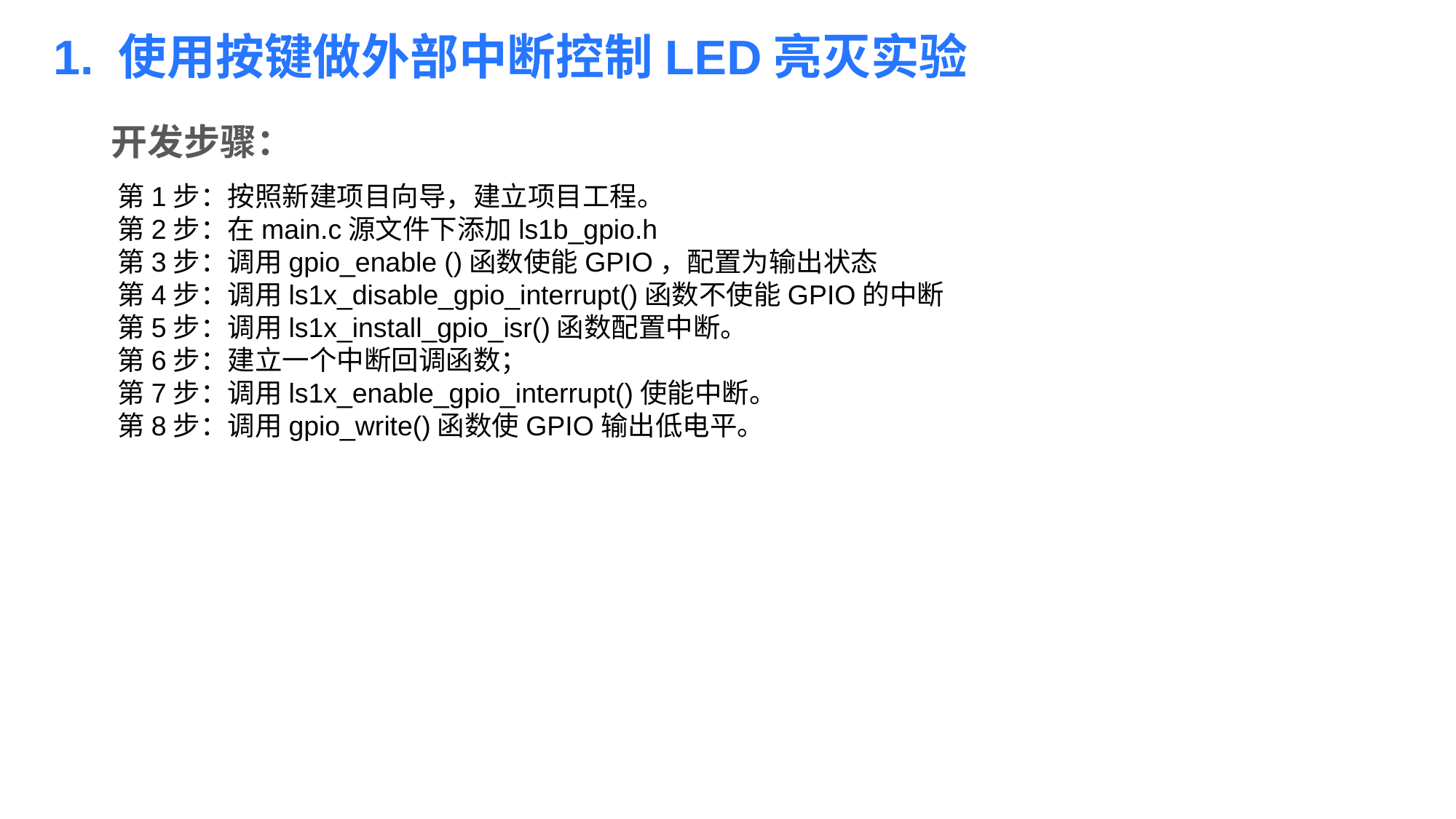

1. 使用按键做外部中断控制LED亮灭实验
开发步骤：
第1步：按照新建项目向导，建立项目工程。
第2步：在main.c源文件下添加ls1b_gpio.h
第3步：调用gpio_enable ()函数使能GPIO，配置为输出状态
第4步：调用ls1x_disable_gpio_interrupt()函数不使能GPIO的中断
第5步：调用ls1x_install_gpio_isr()函数配置中断。
第6步：建立一个中断回调函数；
第7步：调用ls1x_enable_gpio_interrupt()使能中断。
第8步：调用gpio_write()函数使GPIO输出低电平。